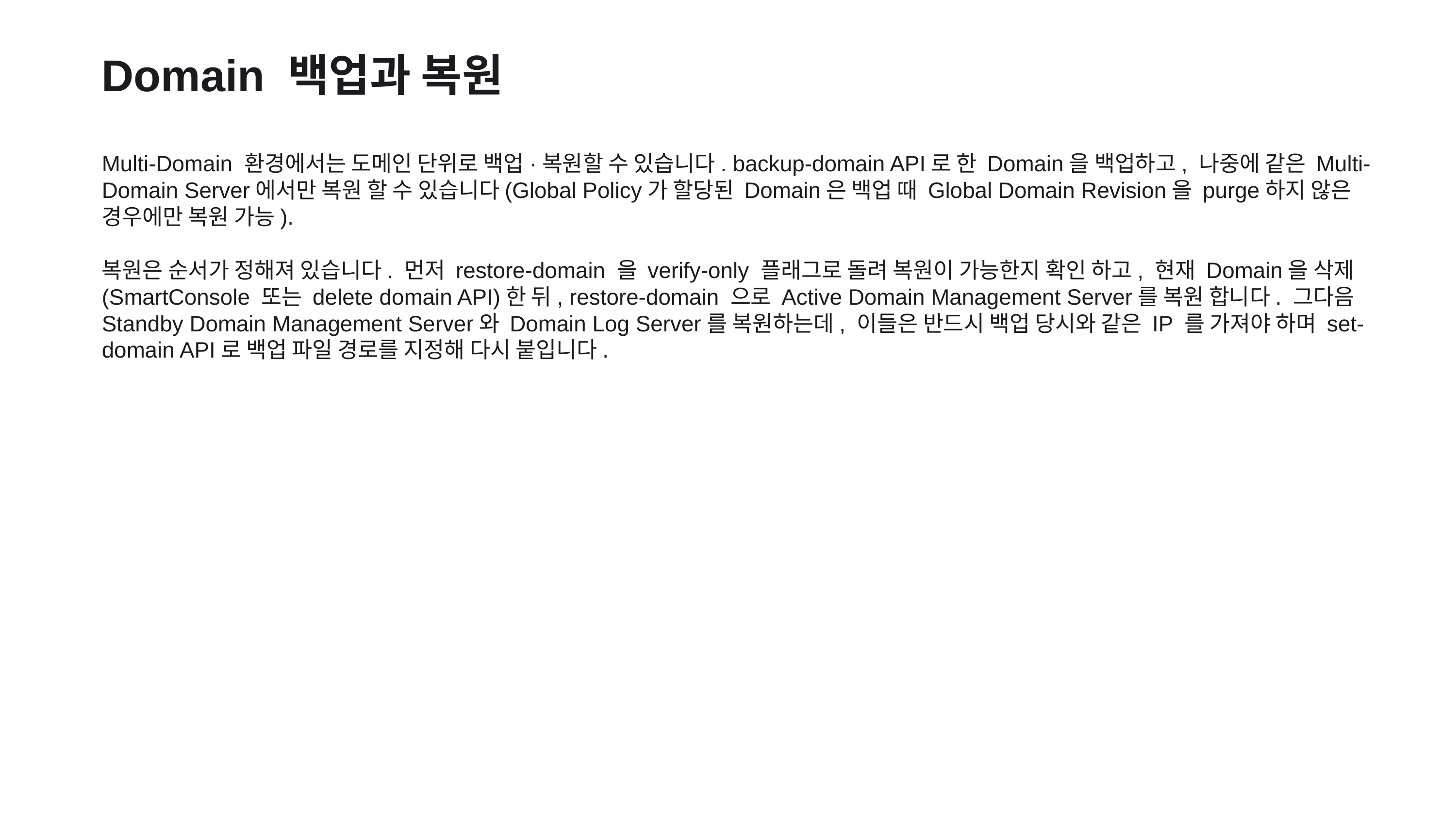

Domain 백업과 복원
Multi-Domain 환경에서는 도메인 단위로 백업·복원할 수 있습니다. backup-domain API로 한 Domain을 백업하고, 나중에 같은 Multi-Domain Server에서만 복원 할 수 있습니다(Global Policy가 할당된 Domain은 백업 때 Global Domain Revision을 purge하지 않은 경우에만 복원 가능).

복원은 순서가 정해져 있습니다. 먼저 restore-domain 을 verify-only 플래그로 돌려 복원이 가능한지 확인 하고, 현재 Domain을 삭제(SmartConsole 또는 delete domain API)한 뒤, restore-domain 으로 Active Domain Management Server를 복원 합니다. 그다음 Standby Domain Management Server와 Domain Log Server를 복원하는데, 이들은 반드시 백업 당시와 같은 IP 를 가져야 하며 set-domain API로 백업 파일 경로를 지정해 다시 붙입니다.